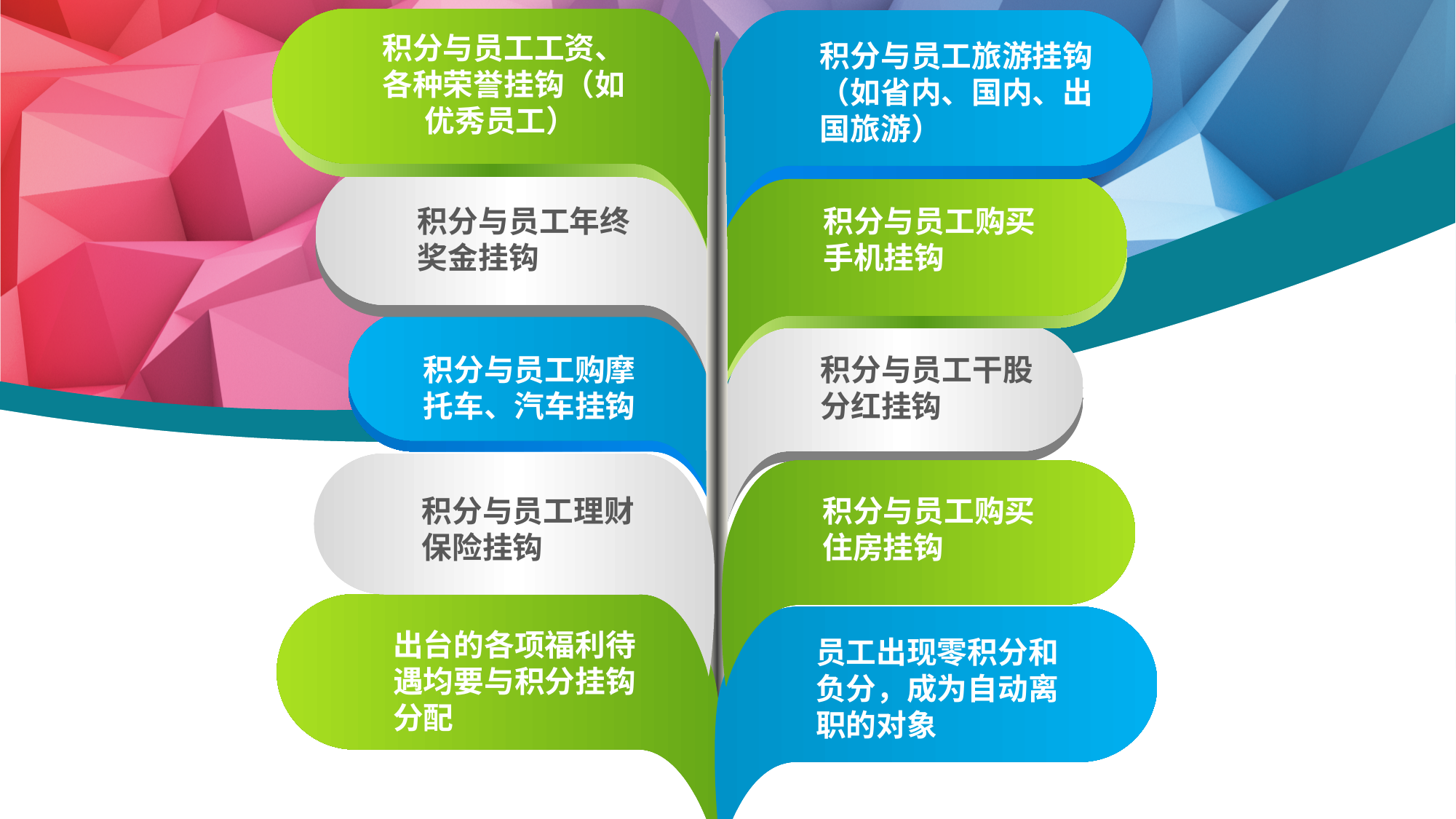

积分与员工工资、各种荣誉挂钩（如优秀员工）

积分与员工旅游挂钩
（如省内、国内、出国旅游）

积分与员工年终奖金挂钩
积分与员工购买手机挂钩

积分与员工干股分红挂钩
积分与员工购摩托车、汽车挂钩

积分与员工理财保险挂钩
积分与员工购买住房挂钩

出台的各项福利待遇均要与积分挂钩分配
员工出现零积分和负分，成为自动离职的对象
17